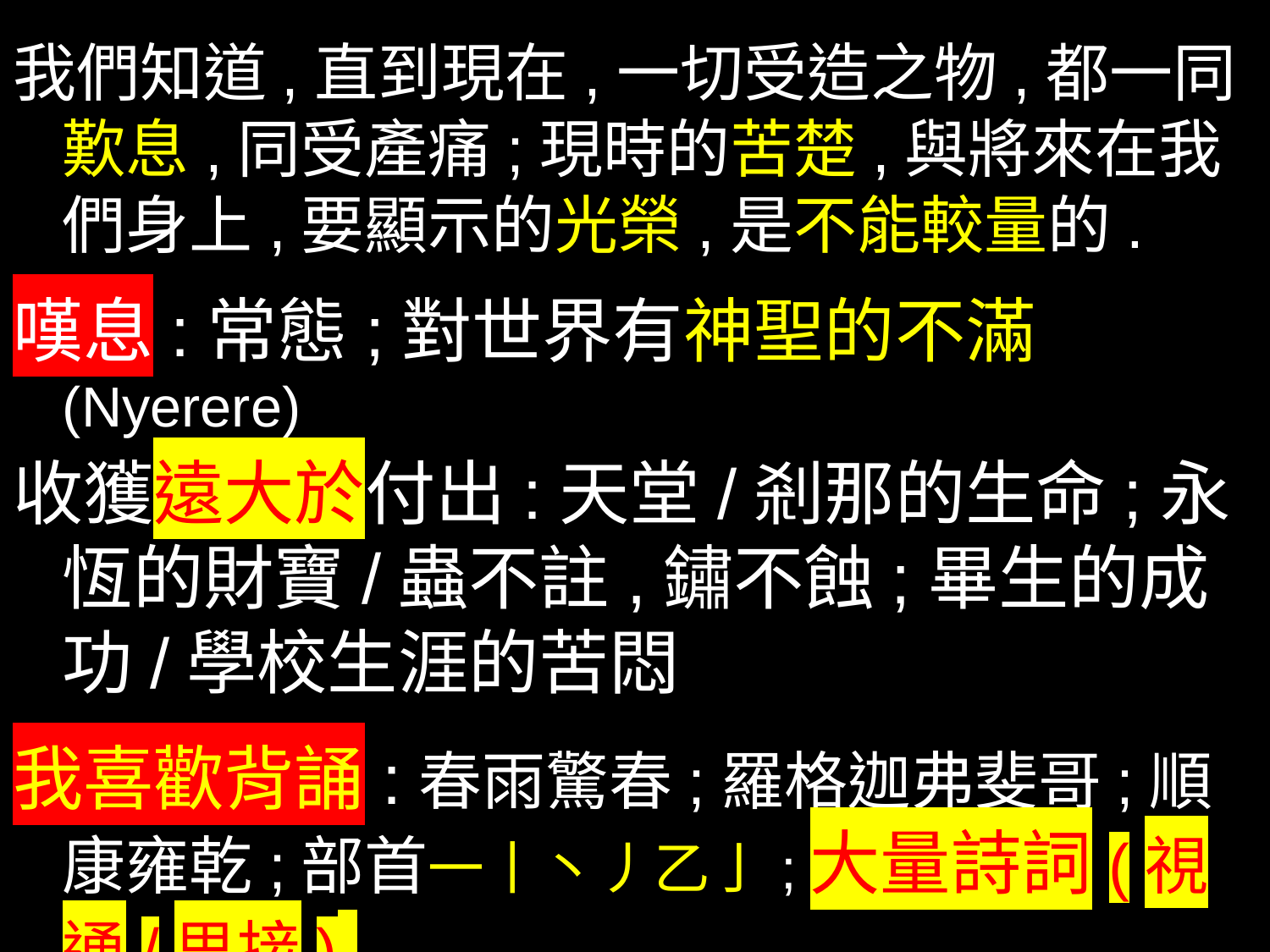

我們知道,直到現在,一切受造之物,都一同歎息,同受產痛;現時的苦楚,與將來在我們身上,要顯示的光榮,是不能較量的.
嘆息:常態;對世界有神聖的不滿(Nyerere)
收獲遠大於付出:天堂/剎那的生命;永恆的財寶/蟲不註,鏽不蝕;畢生的成功/學校生涯的苦悶
我喜歡背誦:春雨驚春;羅格迦弗斐哥;順康雍乾;部首一丨丶丿乙亅;大量詩詞(視通/思接)